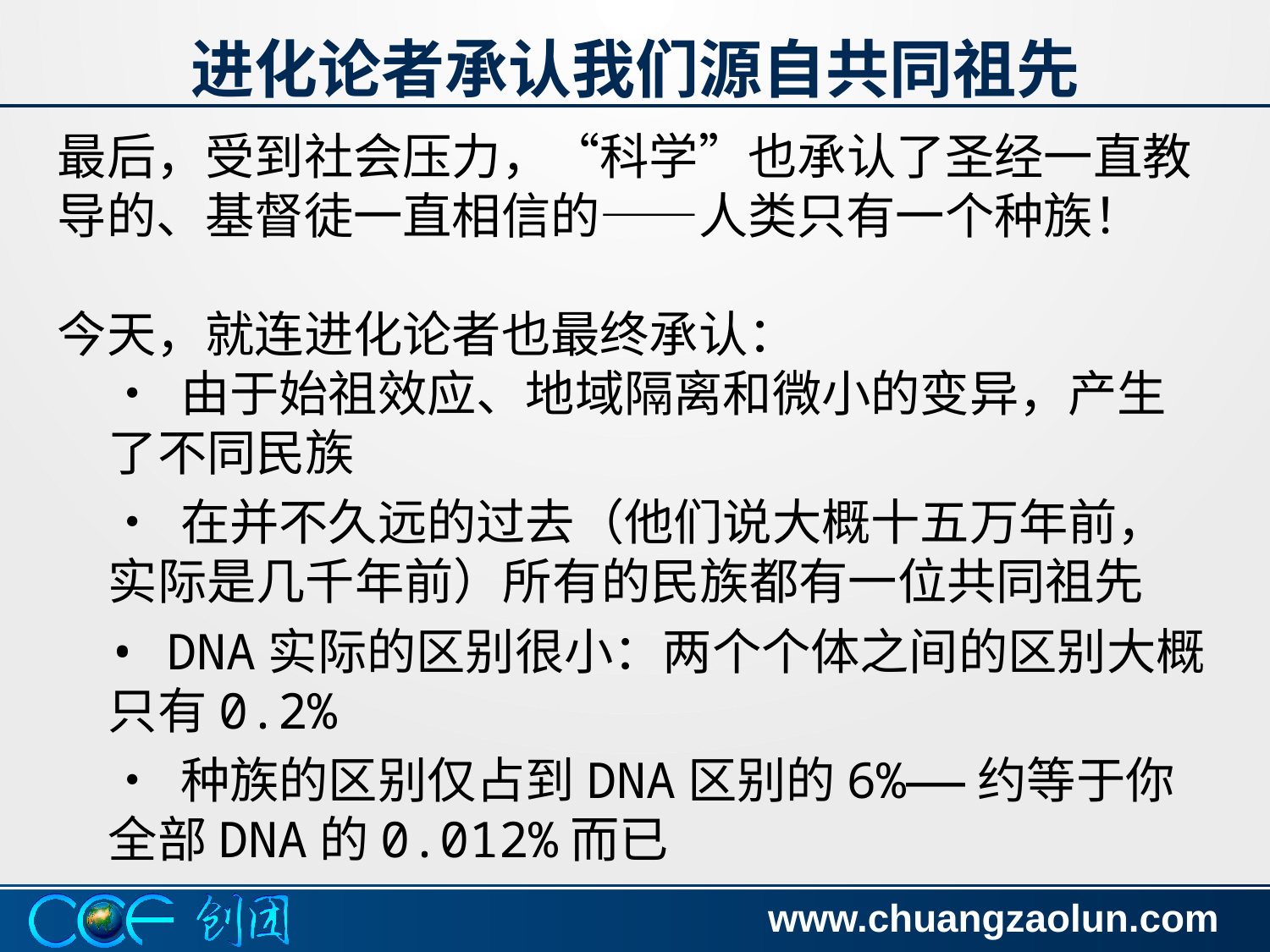

进化论者承认我们源自共同祖先
最后，受到社会压力，“科学”也承认了圣经一直教导的、基督徒一直相信的——人类只有一个种族！

今天，就连进化论者也最终承认：
• 由于始祖效应、地域隔离和微小的变异，产生了不同民族
• 在并不久远的过去（他们说大概十五万年前，实际是几千年前）所有的民族都有一位共同祖先
• DNA实际的区别很小：两个个体之间的区别大概只有0.2%
• 种族的区别仅占到DNA区别的6%——约等于你全部DNA的0.012%而已